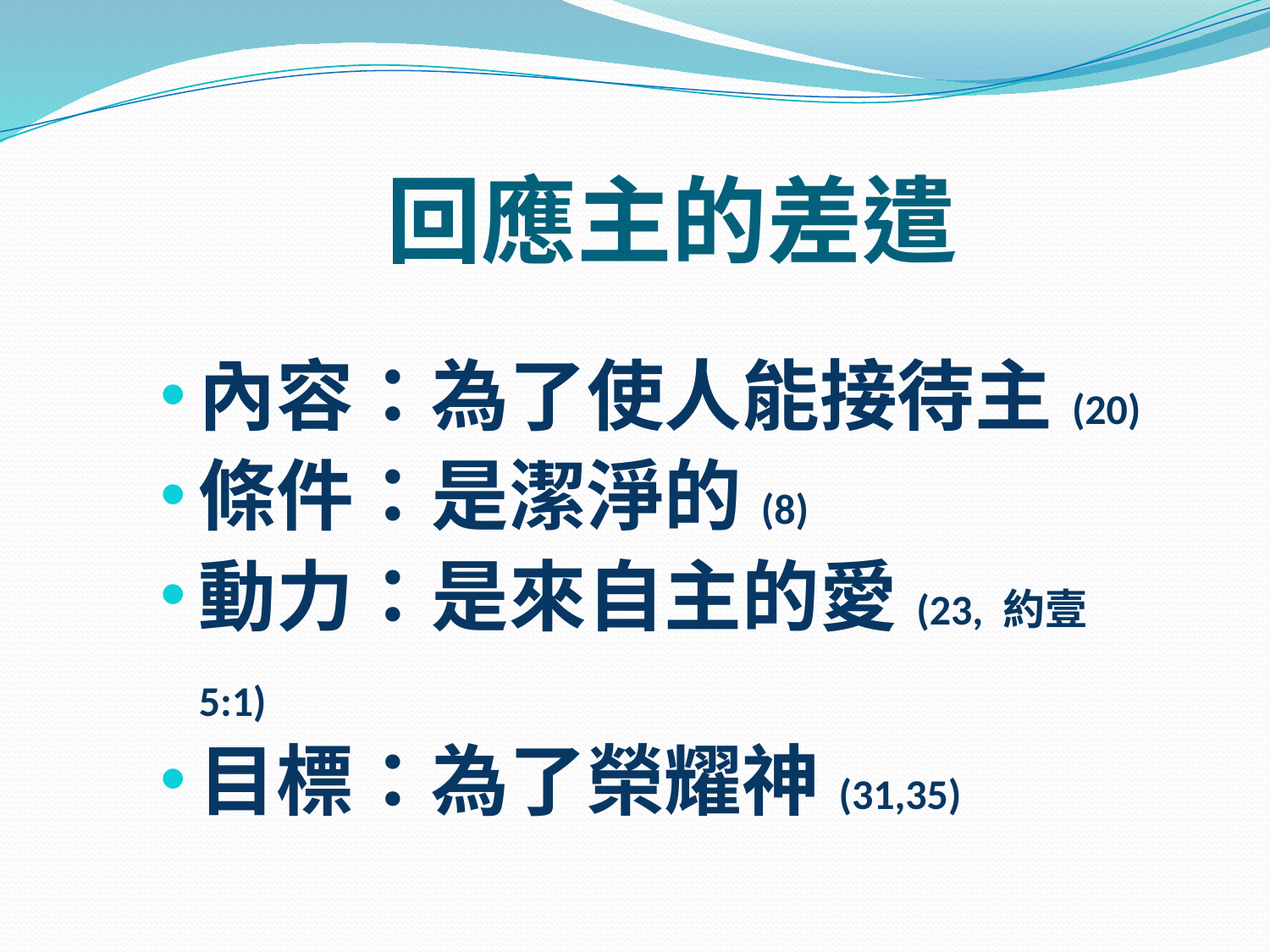

# 回應主的差遣
內容：為了使人能接待主(20)
條件：是潔淨的(8)
動力：是來自主的愛(23, 約壹5:1)
目標：為了榮耀神(31,35)